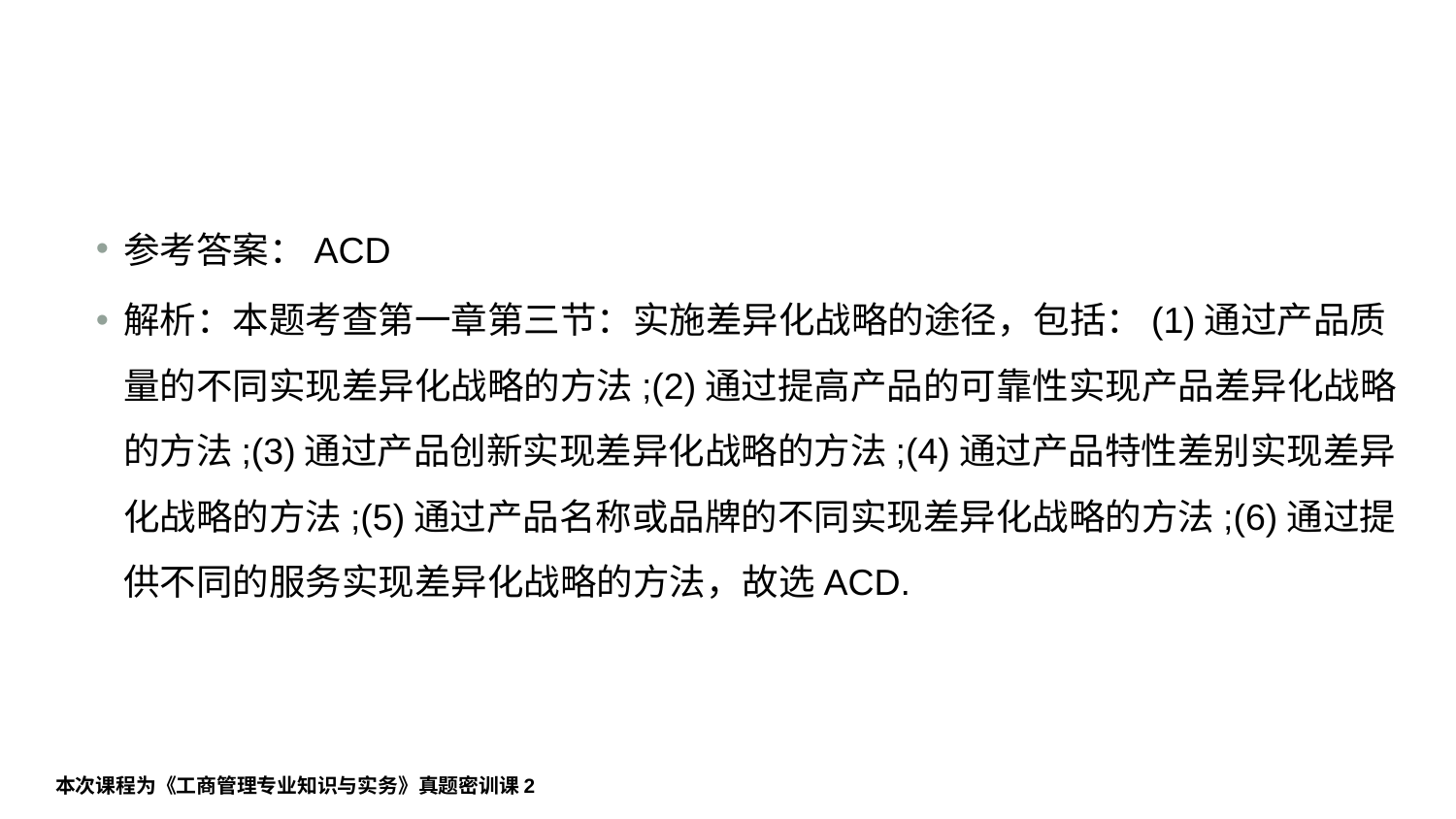

参考答案：ACD
解析：本题考查第一章第三节：实施差异化战略的途径，包括：(1)通过产品质量的不同实现差异化战略的方法;(2)通过提高产品的可靠性实现产品差异化战略的方法;(3)通过产品创新实现差异化战略的方法;(4)通过产品特性差别实现差异化战略的方法;(5)通过产品名称或品牌的不同实现差异化战略的方法;(6)通过提供不同的服务实现差异化战略的方法，故选ACD.